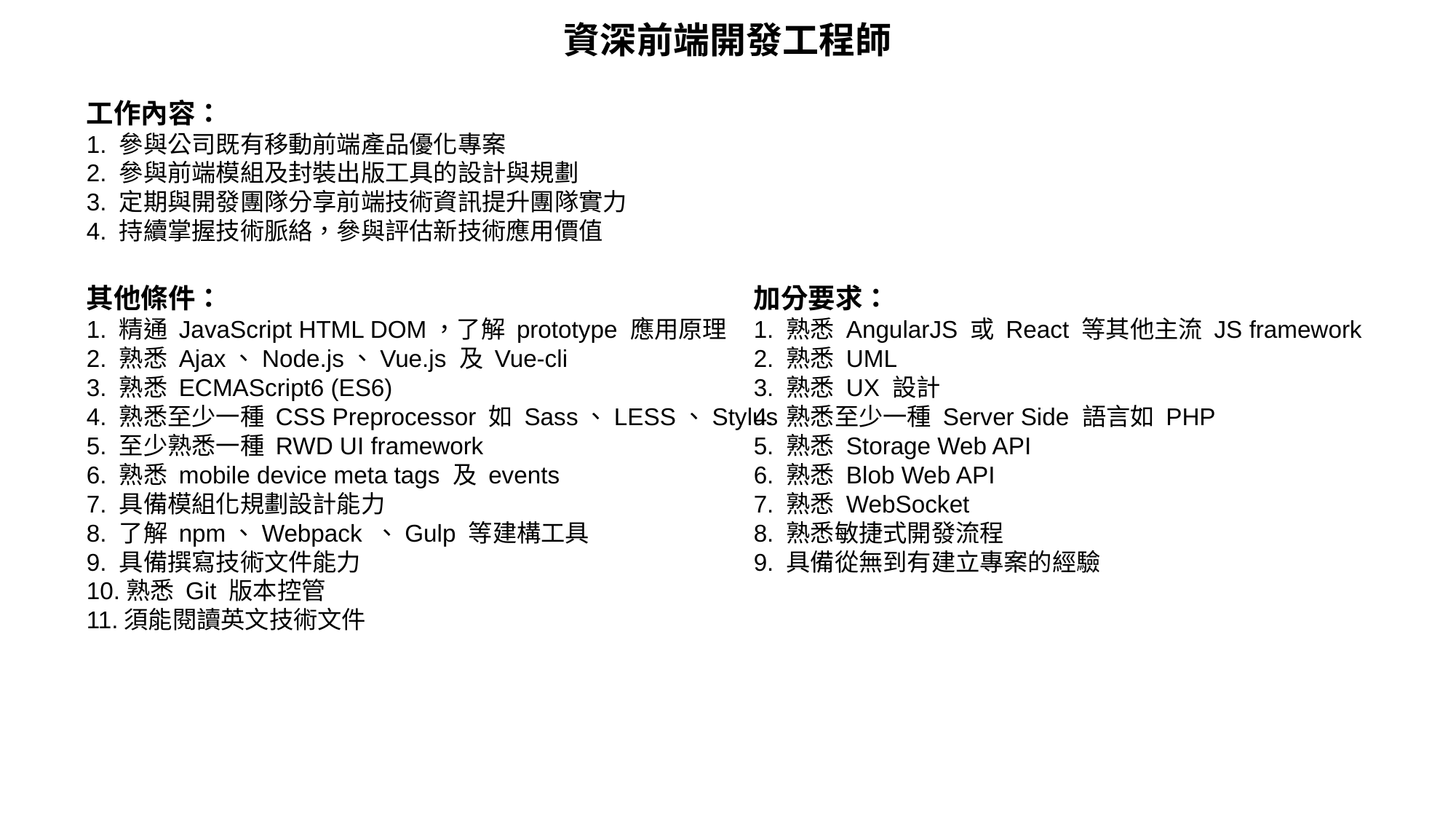

資深前端開發工程師
工作內容：
1. 參與公司既有移動前端產品優化專案
2. 參與前端模組及封裝出版工具的設計與規劃
3. 定期與開發團隊分享前端技術資訊提升團隊實力
4. 持續掌握技術脈絡，參與評估新技術應用價值
其他條件：
1. 精通 JavaScript HTML DOM，了解 prototype 應用原理
2. 熟悉 Ajax、Node.js、Vue.js 及 Vue-cli
3. 熟悉 ECMAScript6 (ES6)
4. 熟悉至少一種 CSS Preprocessor 如 Sass、LESS、Stylus
5. 至少熟悉一種 RWD UI framework
6. 熟悉 mobile device meta tags 及 events
7. 具備模組化規劃設計能力
8. 了解 npm、Webpack 、Gulp 等建構工具
9. 具備撰寫技術文件能力
10.熟悉 Git 版本控管
11.須能閱讀英文技術文件
加分要求：
1. 熟悉 AngularJS 或 React 等其他主流 JS framework
2. 熟悉 UML
3. 熟悉 UX 設計
4. 熟悉至少一種 Server Side 語言如 PHP
5. 熟悉 Storage Web API
6. 熟悉 Blob Web API
7. 熟悉 WebSocket
8. 熟悉敏捷式開發流程
9. 具備從無到有建立專案的經驗